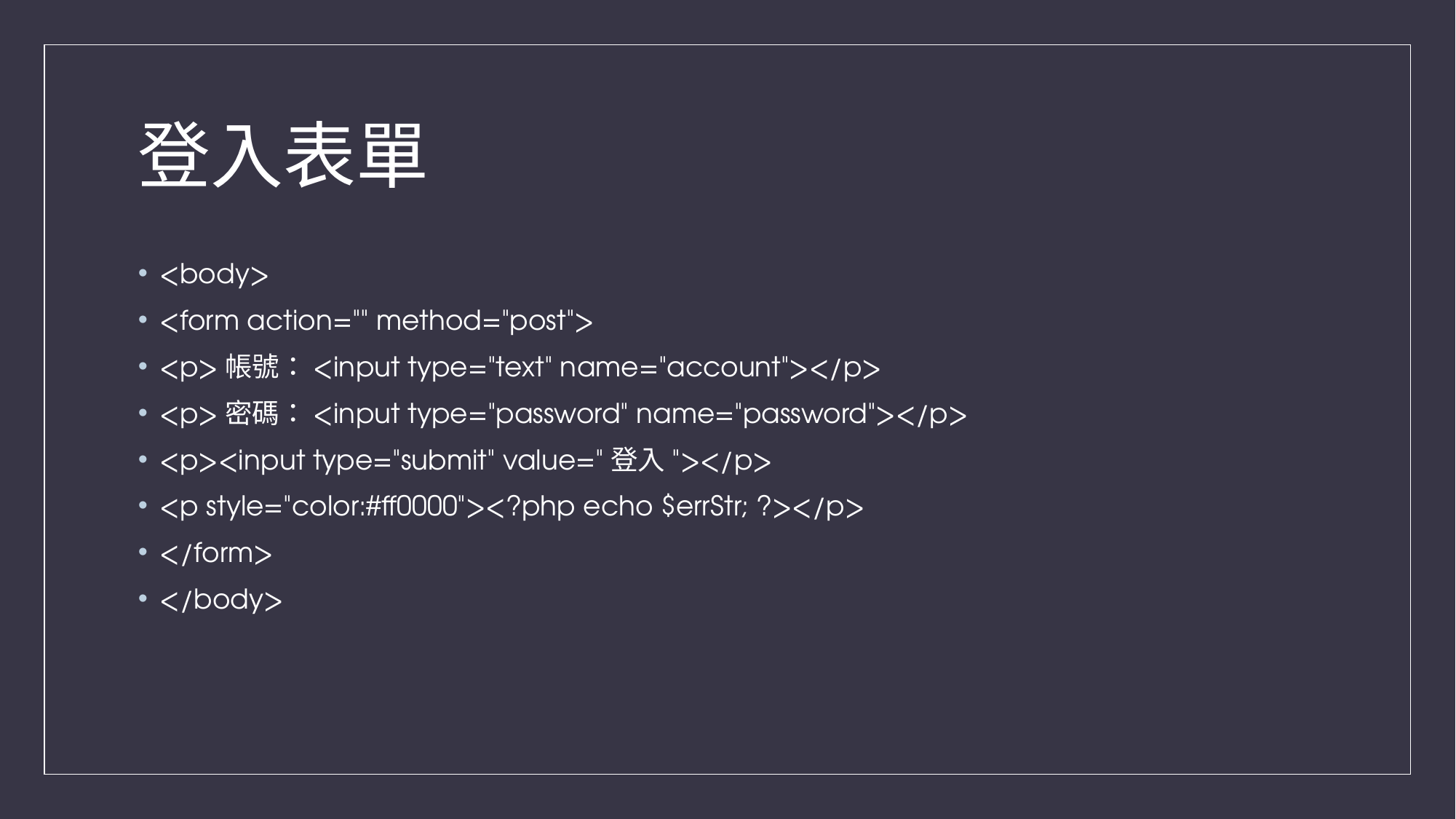

# 登入表單
<body>
<form action="" method="post">
<p>帳號：<input type="text" name="account"></p>
<p>密碼：<input type="password" name="password"></p>
<p><input type="submit" value="登入"></p>
<p style="color:#ff0000"><?php echo $errStr; ?></p>
</form>
</body>